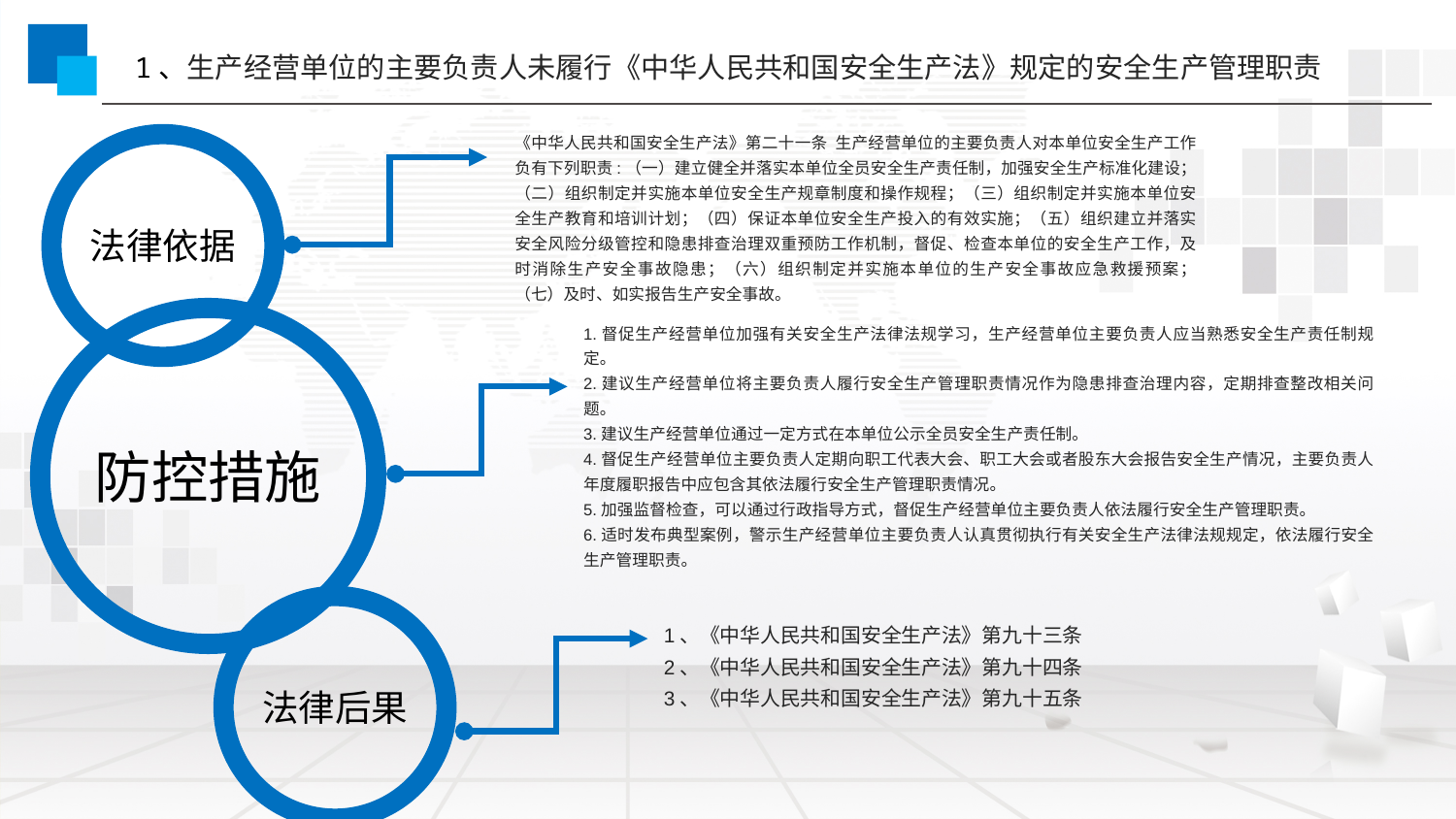

1、生产经营单位的主要负责人未履行《中华人民共和国安全生产法》规定的安全生产管理职责

法律依据
《中华人民共和国安全生产法》第二十一条  生产经营单位的主要负责人对本单位安全生产工作负有下列职责:（一）建立健全并落实本单位全员安全生产责任制，加强安全生产标准化建设；（二）组织制定并实施本单位安全生产规章制度和操作规程；（三）组织制定并实施本单位安全生产教育和培训计划；（四）保证本单位安全生产投入的有效实施；（五）组织建立并落实安全风险分级管控和隐患排查治理双重预防工作机制，督促、检查本单位的安全生产工作，及时消除生产安全事故隐患；（六）组织制定并实施本单位的生产安全事故应急救援预案；（七）及时、如实报告生产安全事故。
防控措施
1.督促生产经营单位加强有关安全生产法律法规学习，生产经营单位主要负责人应当熟悉安全生产责任制规定。
2.建议生产经营单位将主要负责人履行安全生产管理职责情况作为隐患排查治理内容，定期排查整改相关问题。
3.建议生产经营单位通过一定方式在本单位公示全员安全生产责任制。
4.督促生产经营单位主要负责人定期向职工代表大会、职工大会或者股东大会报告安全生产情况，主要负责人年度履职报告中应包含其依法履行安全生产管理职责情况。
5.加强监督检查，可以通过行政指导方式，督促生产经营单位主要负责人依法履行安全生产管理职责。
6.适时发布典型案例，警示生产经营单位主要负责人认真贯彻执行有关安全生产法律法规规定，依法履行安全生产管理职责。
法律后果
1、《中华人民共和国安全生产法》第九十三条
2、《中华人民共和国安全生产法》第九十四条
3、《中华人民共和国安全生产法》第九十五条